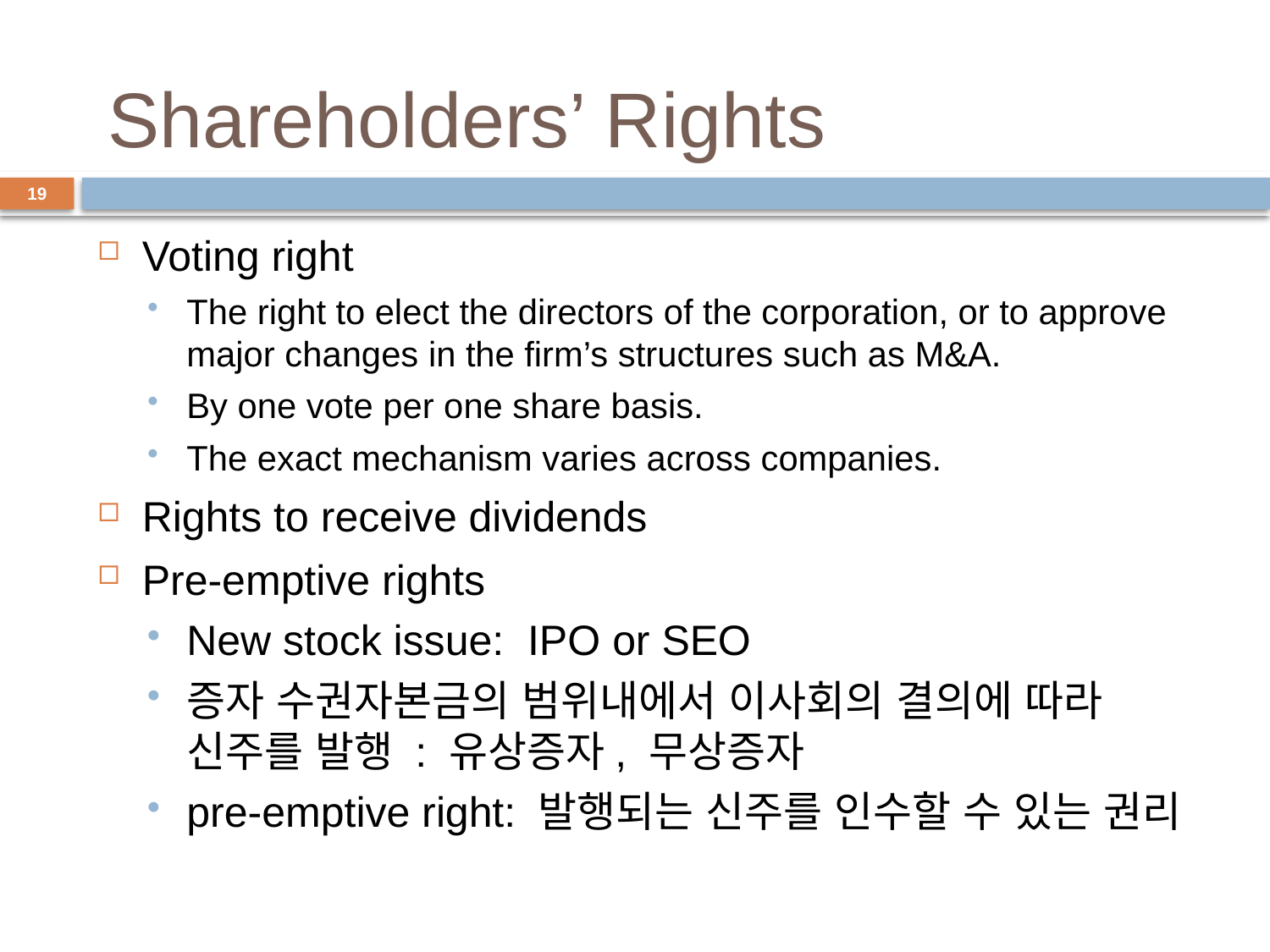

# Shareholders’ Rights
19
Voting right
The right to elect the directors of the corporation, or to approve major changes in the firm’s structures such as M&A.
By one vote per one share basis.
The exact mechanism varies across companies.
Rights to receive dividends
Pre-emptive rights
New stock issue:  IPO or SEO
증자 수권자본금의 범위내에서 이사회의 결의에 따라 신주를 발행 : 유상증자, 무상증자
pre-emptive right: 발행되는 신주를 인수할 수 있는 권리